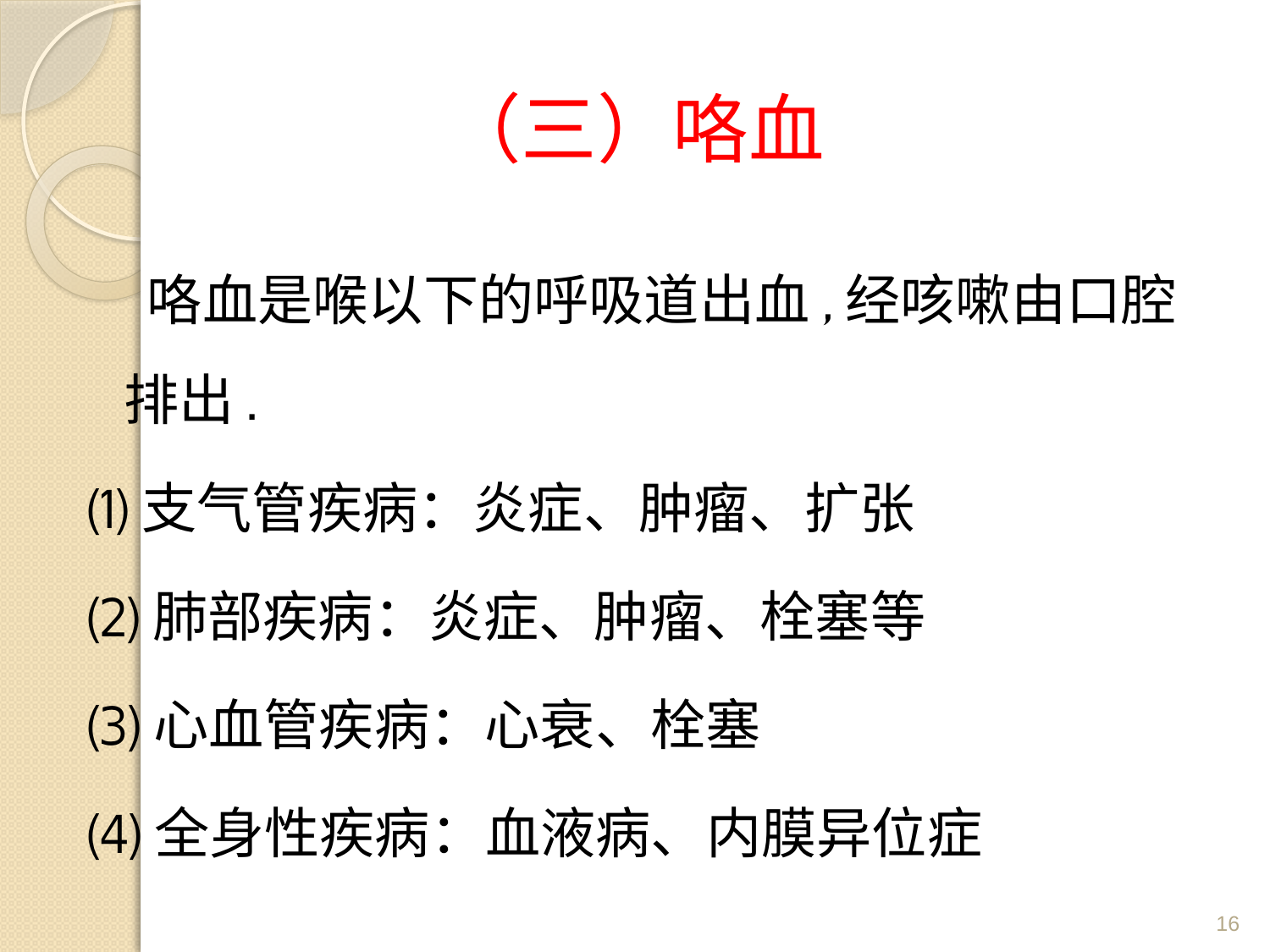

# （三）咯血
    咯血是喉以下的呼吸道出血,经咳嗽由口腔排出.
(1)支气管疾病：炎症、肿瘤、扩张
(2)肺部疾病：炎症、肿瘤、栓塞等
(3)心血管疾病：心衰、栓塞
(4)全身性疾病：血液病、内膜异位症
16